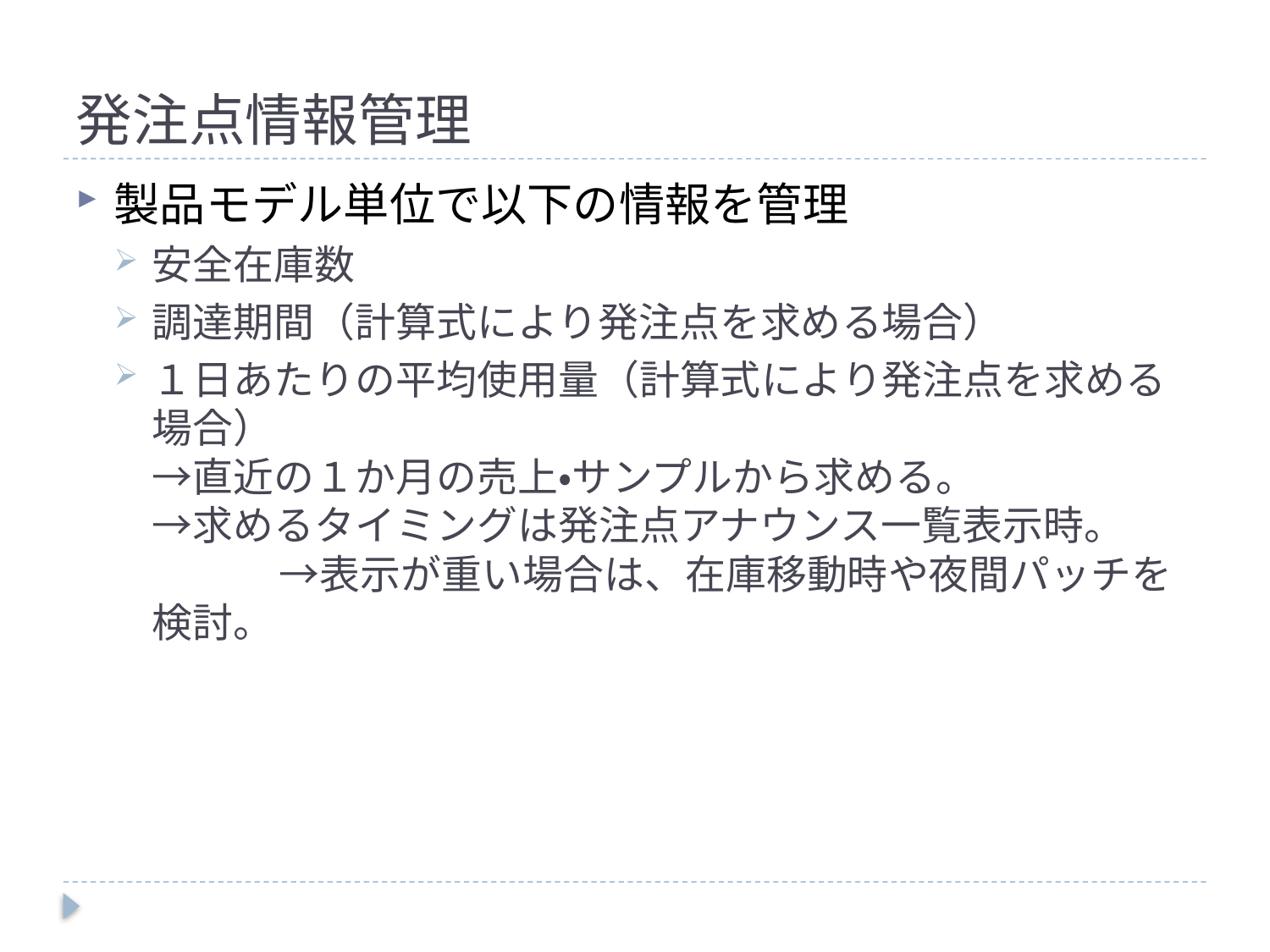

# 発注点情報管理
製品モデル単位で以下の情報を管理
安全在庫数
調達期間（計算式により発注点を求める場合）
１日あたりの平均使用量（計算式により発注点を求める場合）
→直近の１か月の売上・サンプルから求める。
→求めるタイミングは発注点アナウンス一覧表示時。
	→表示が重い場合は、在庫移動時や夜間パッチを検討。